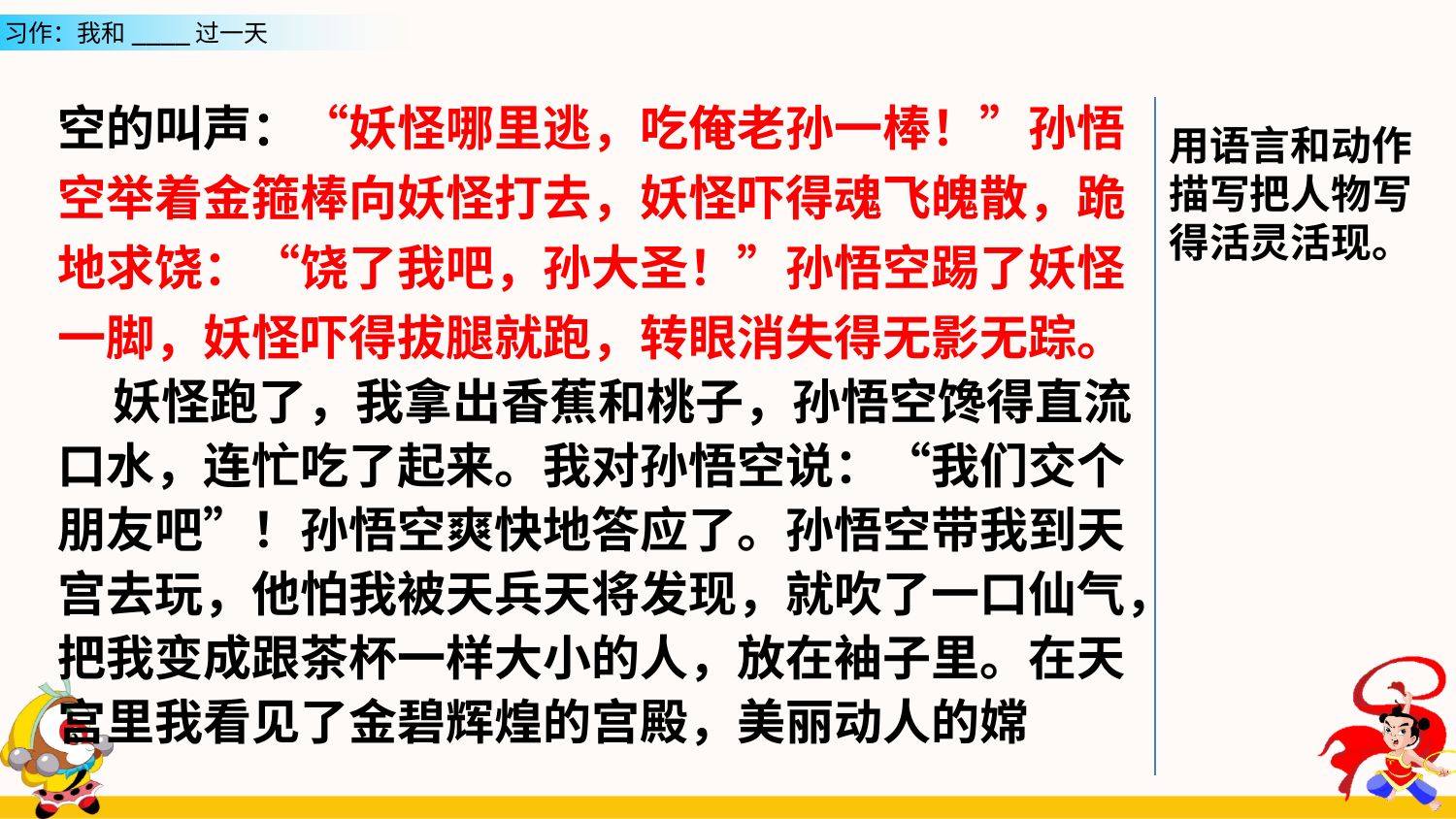

空的叫声：“妖怪哪里逃，吃俺老孙一棒！”孙悟空举着金箍棒向妖怪打去，妖怪吓得魂飞魄散，跪地求饶：“饶了我吧，孙大圣！”孙悟空踢了妖怪一脚，妖怪吓得拔腿就跑，转眼消失得无影无踪。
    妖怪跑了，我拿出香蕉和桃子，孙悟空馋得直流口水，连忙吃了起来。我对孙悟空说：“我们交个朋友吧”！孙悟空爽快地答应了。孙悟空带我到天宫去玩，他怕我被天兵天将发现，就吹了一口仙气，把我变成跟茶杯一样大小的人，放在袖子里。在天宫里我看见了金碧辉煌的宫殿，美丽动人的嫦
用语言和动作描写把人物写得活灵活现。